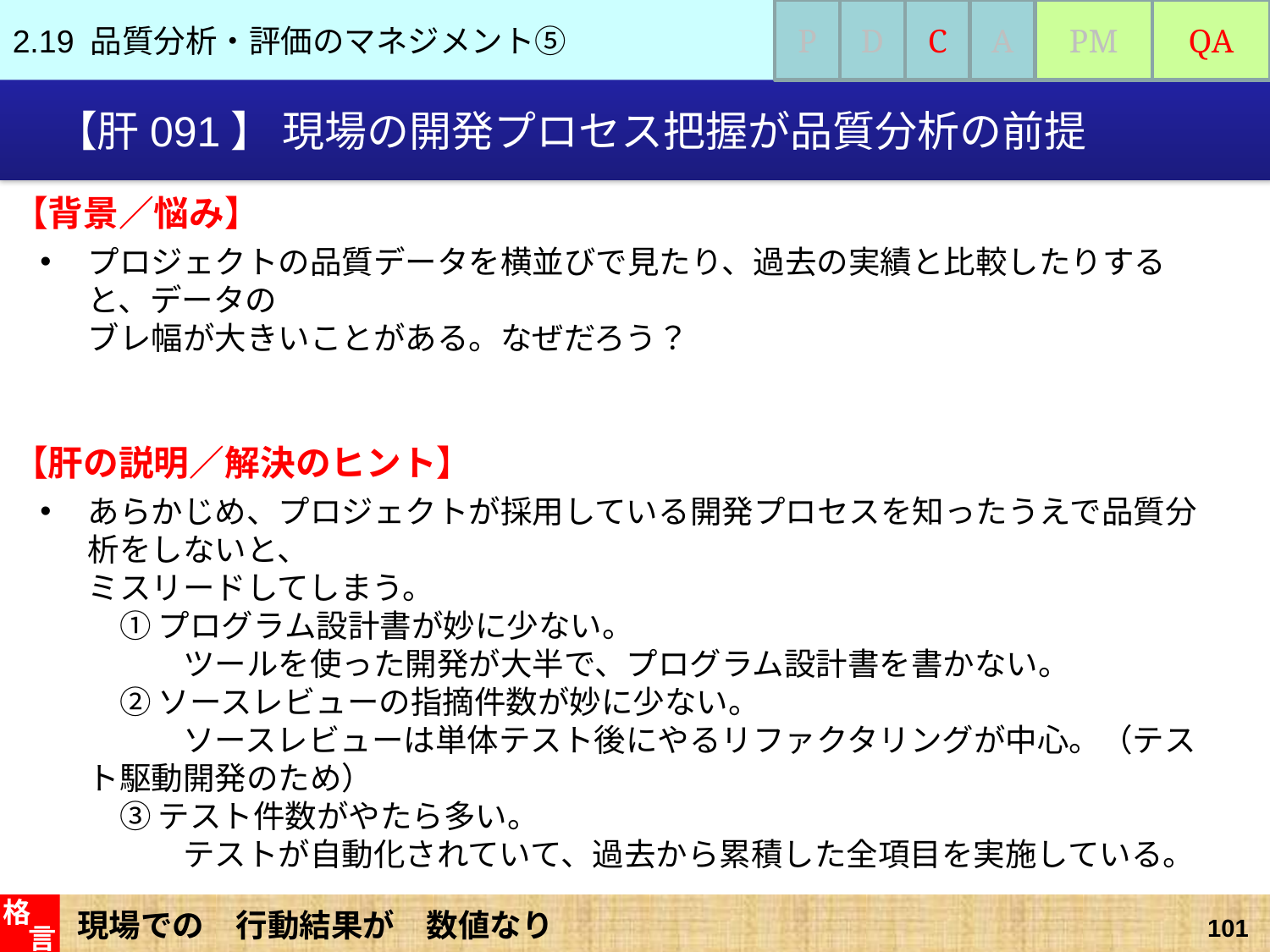

2.19 品質分析・評価のマネジメント⑤
P
D
C
A
PM
QA
# 【肝091】 現場の開発プロセス把握が品質分析の前提
【背景／悩み】
プロジェクトの品質データを横並びで見たり、過去の実績と比較したりすると、データの
ブレ幅が大きいことがある。なぜだろう？
【肝の説明／解決のヒント】
あらかじめ、プロジェクトが採用している開発プロセスを知ったうえで品質分析をしないと、
ミスリードしてしまう。
　① プログラム設計書が妙に少ない。
　　　ツールを使った開発が大半で、プログラム設計書を書かない。
　② ソースレビューの指摘件数が妙に少ない。
　　　ソースレビューは単体テスト後にやるリファクタリングが中心。（テスト駆動開発のため）
　③ テスト件数がやたら多い。
　　　テストが自動化されていて、過去から累積した全項目を実施している。
現場での　行動結果が　数値なり
格
言
101